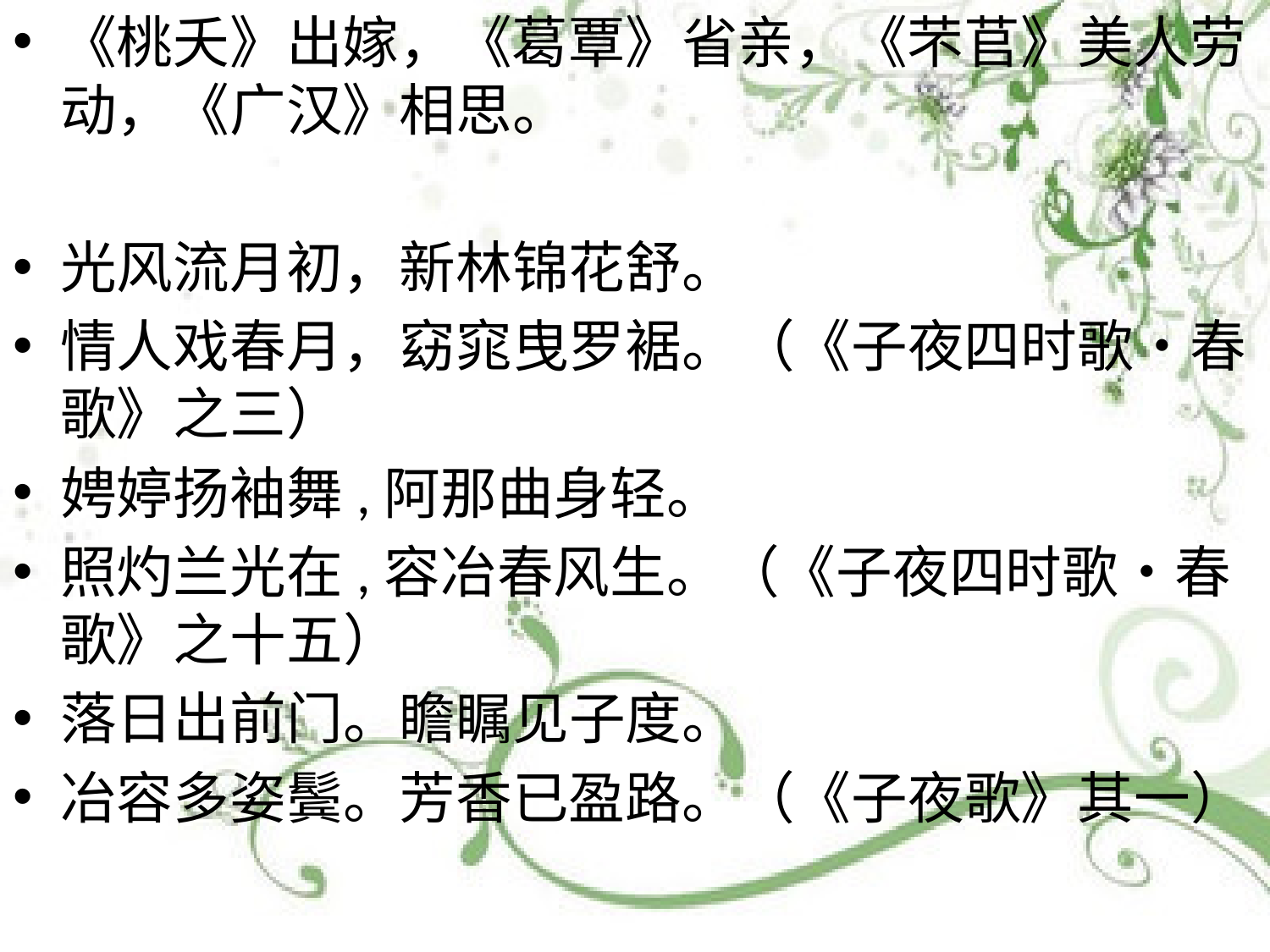

《桃夭》出嫁，《葛覃》省亲，《芣苢》美人劳动，《广汉》相思。

光风流月初，新林锦花舒。
情人戏春月，窈窕曳罗裾。（《子夜四时歌•春歌》之三）
娉婷扬袖舞,阿那曲身轻。
照灼兰光在,容冶春风生。（《子夜四时歌•春歌》之十五）
落日出前门。瞻瞩见子度。
冶容多姿鬓。芳香已盈路。（《子夜歌》其一）